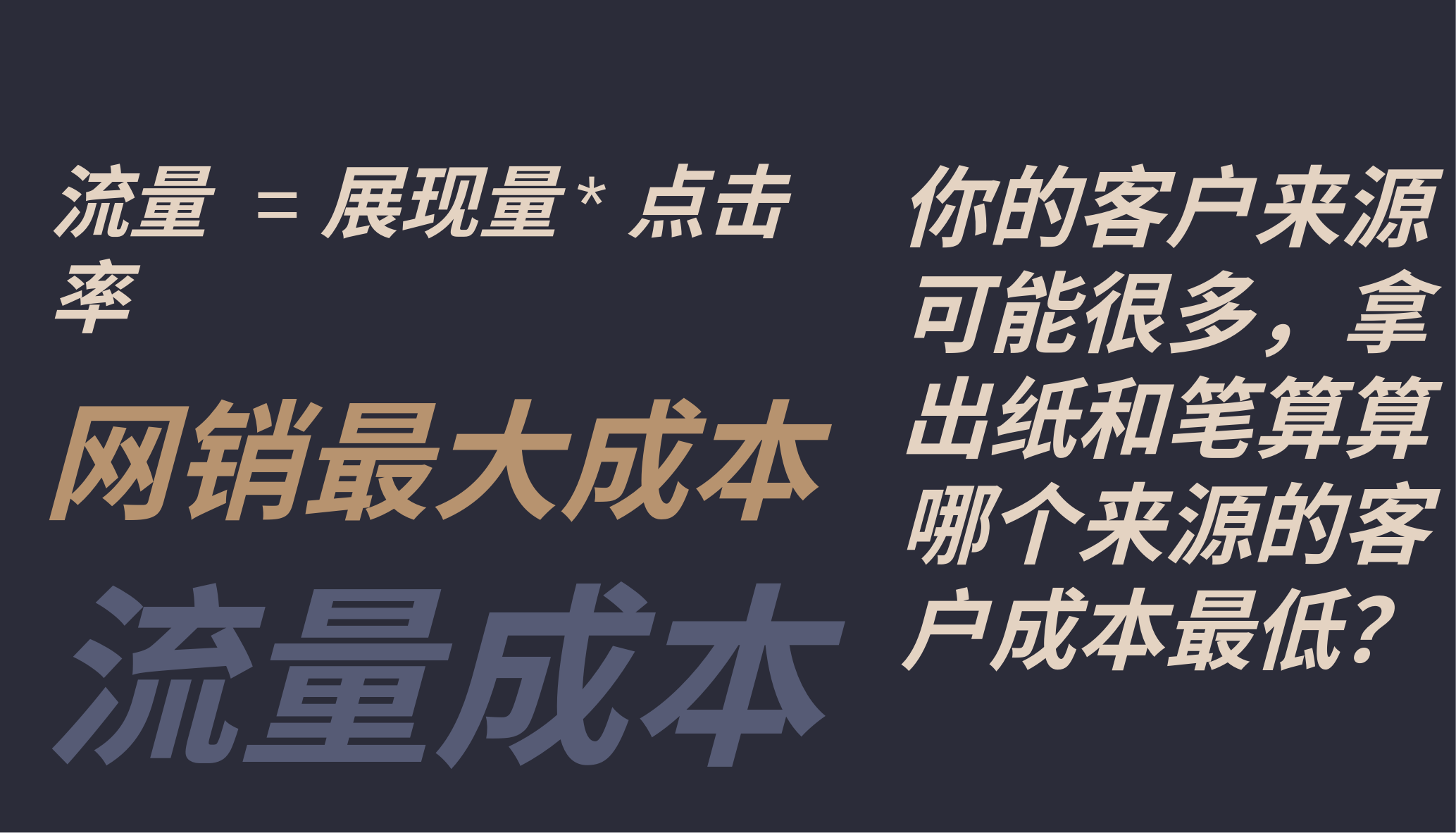

流量 =展现量*点击率
网销最大成本
流量成本
你的客户来源 可能很多，拿 出纸和笔算算 哪个来源的客 户成本最低？